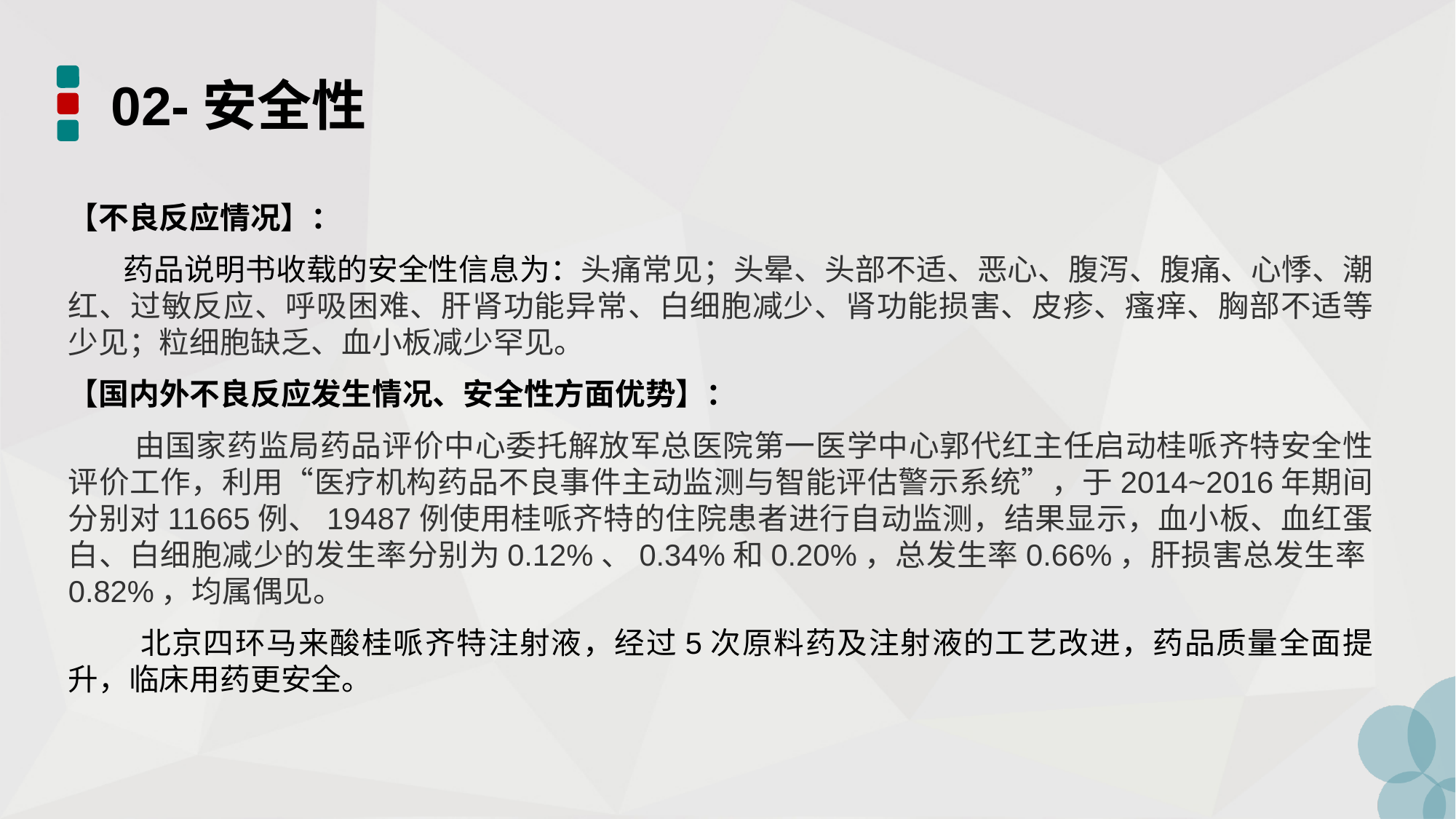

# 02-安全性
【不良反应情况】：
       药品说明书收载的安全性信息为：头痛常见；头晕、头部不适、恶心、腹泻、腹痛、心悸、潮红、过敏反应、呼吸困难、肝肾功能异常、白细胞减少、肾功能损害、皮疹、瘙痒、胸部不适等少见；粒细胞缺乏、血小板减少罕见。
【国内外不良反应发生情况、安全性方面优势】：
        由国家药监局药品评价中心委托解放军总医院第一医学中心郭代红主任启动桂哌齐特安全性评价工作，利用“医疗机构药品不良事件主动监测与智能评估警示系统”，于2014~2016年期间分别对11665例、19487例使用桂哌齐特的住院患者进行自动监测，结果显示，血小板、血红蛋白、白细胞减少的发生率分别为0.12%、0.34%和0.20%，总发生率0.66%，肝损害总发生率0.82%，均属偶见。
        北京四环马来酸桂哌齐特注射液，经过5次原料药及注射液的工艺改进，药品质量全面提升，临床用药更安全。